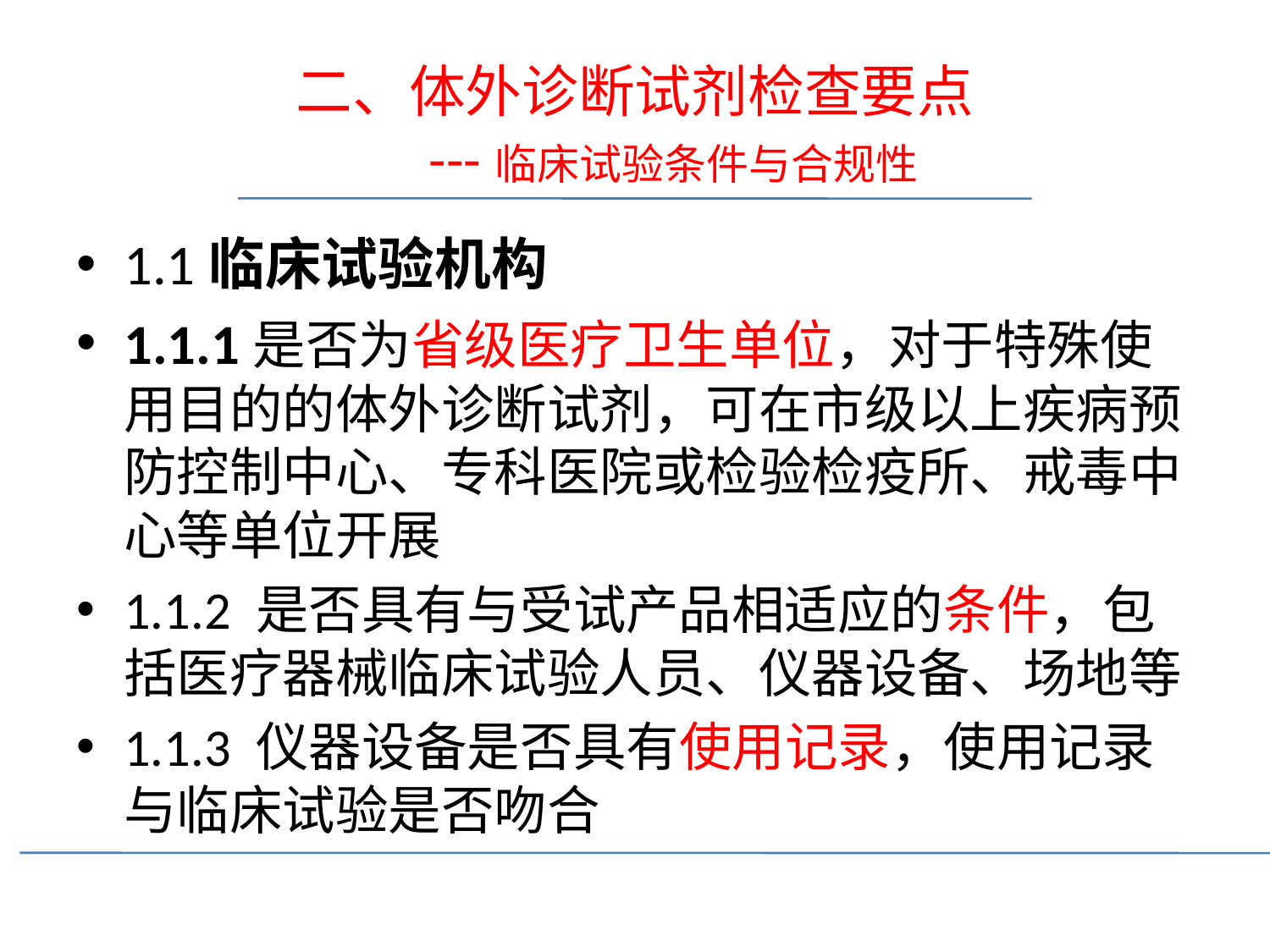

# 二、体外诊断试剂检查要点 ---临床试验条件与合规性
1.1临床试验机构
1.1.1是否为省级医疗卫生单位，对于特殊使用目的的体外诊断试剂，可在市级以上疾病预防控制中心、专科医院或检验检疫所、戒毒中心等单位开展
1.1.2 是否具有与受试产品相适应的条件，包括医疗器械临床试验人员、仪器设备、场地等
1.1.3 仪器设备是否具有使用记录，使用记录与临床试验是否吻合